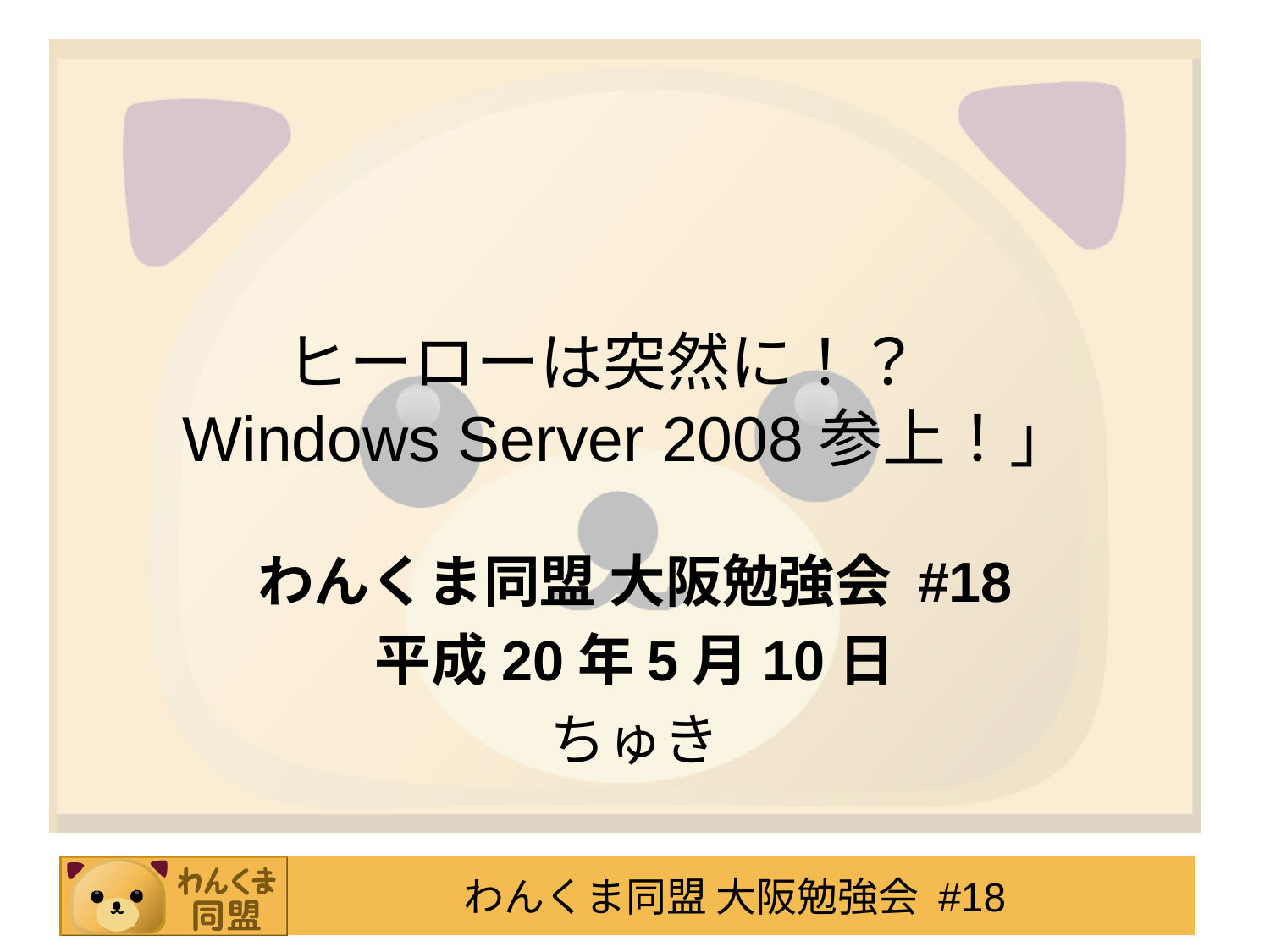

# ヒーローは突然に！？　 Windows Server 2008参上！」
わんくま同盟 大阪勉強会 #18
平成20年5月10日
ちゅき